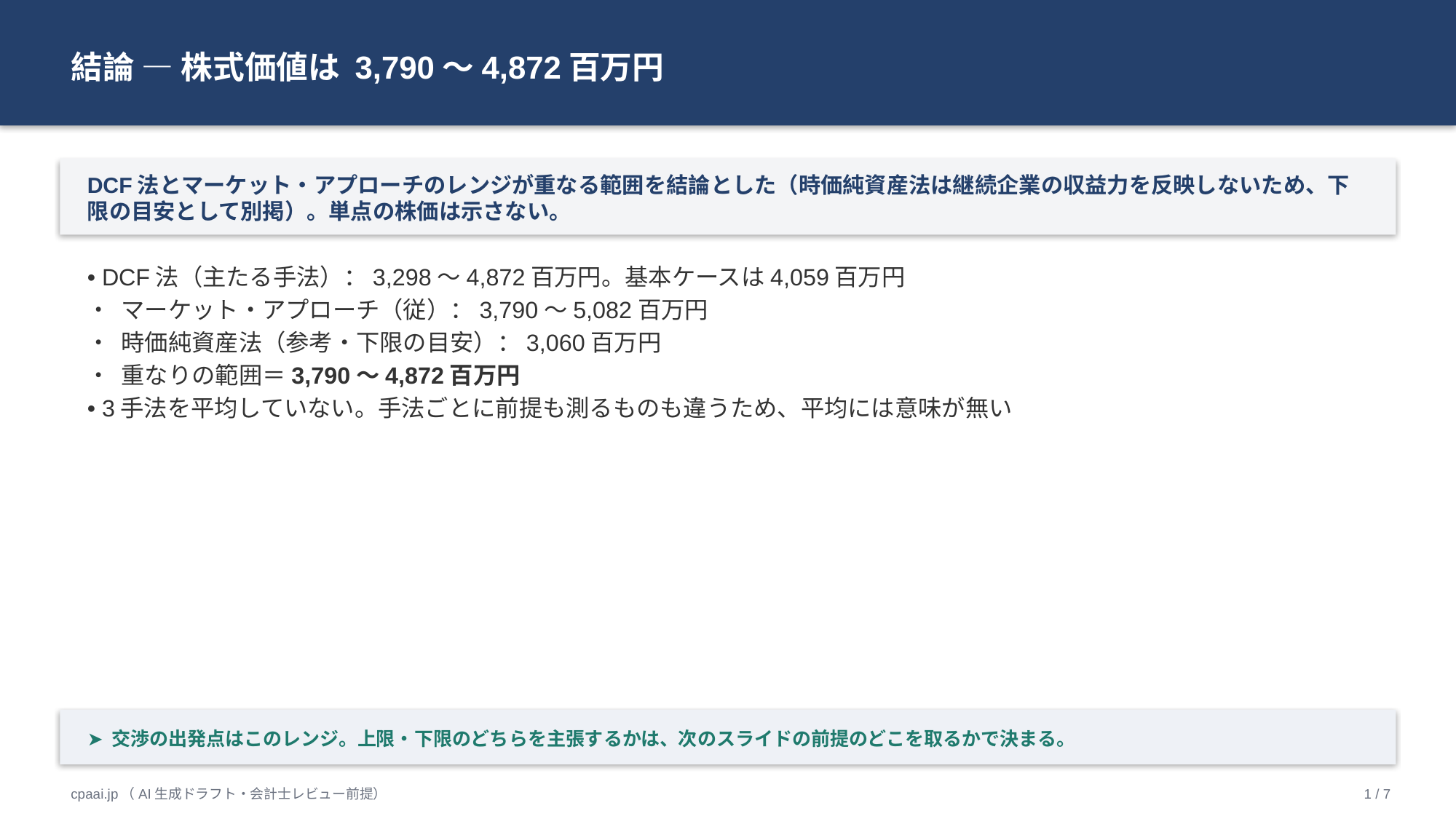

結論 — 株式価値は 3,790〜4,872百万円

DCF法とマーケット・アプローチのレンジが重なる範囲を結論とした（時価純資産法は継続企業の収益力を反映しないため、下限の目安として別掲）。単点の株価は示さない。
• DCF法（主たる手法）：3,298〜4,872百万円。基本ケースは4,059百万円
• マーケット・アプローチ（従）：3,790〜5,082百万円
• 時価純資産法（参考・下限の目安）：3,060百万円
• 重なりの範囲＝3,790〜4,872百万円
• 3手法を平均していない。手法ごとに前提も測るものも違うため、平均には意味が無い

➤ 交渉の出発点はこのレンジ。上限・下限のどちらを主張するかは、次のスライドの前提のどこを取るかで決まる。
cpaai.jp（AI生成ドラフト・会計士レビュー前提）
1 / 7